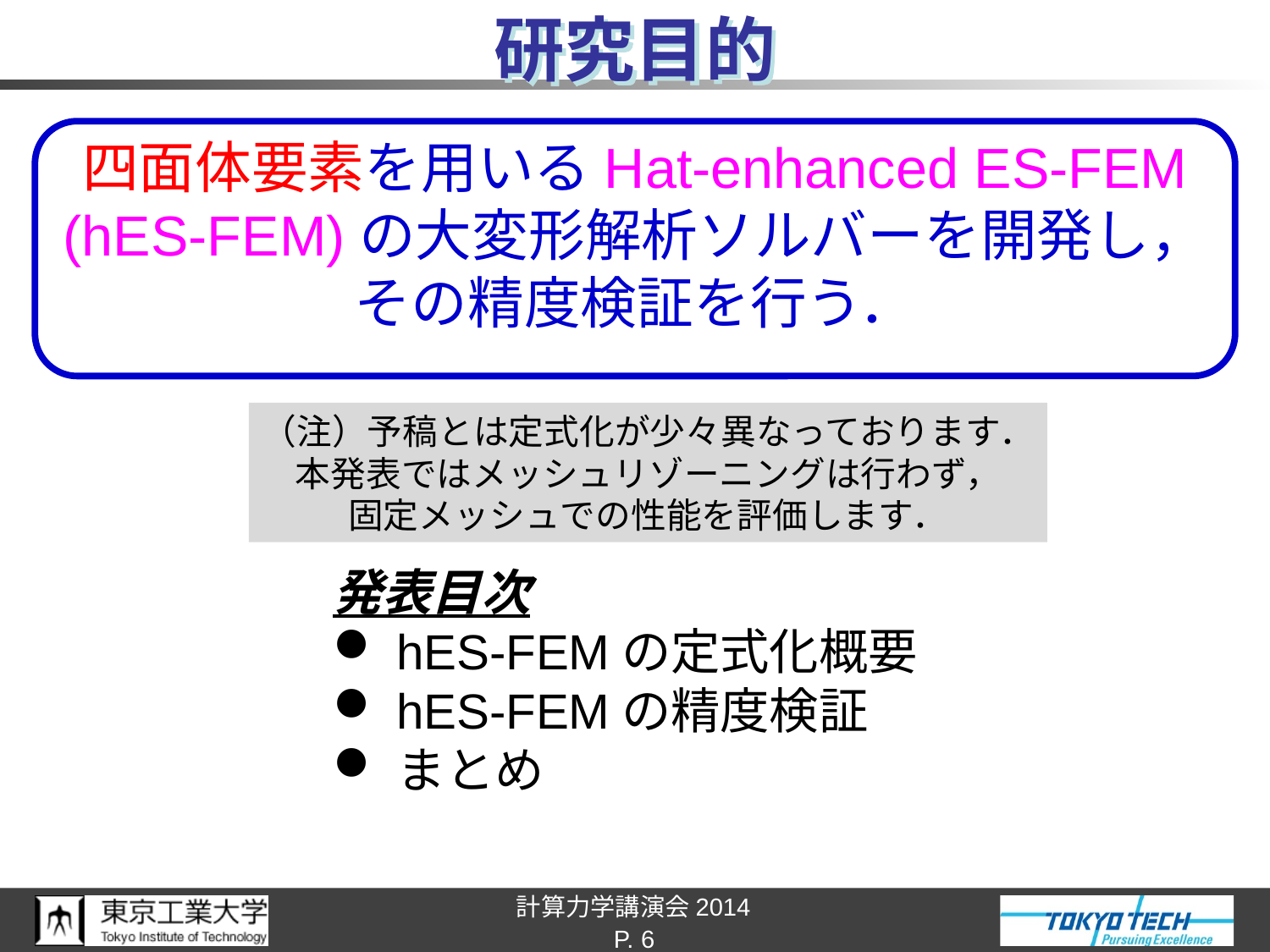

# 研究目的
四面体要素を用いるHat-enhanced ES-FEM
(hES-FEM)の大変形解析ソルバーを開発し，
その精度検証を行う．

（注）予稿とは定式化が少々異なっております．
本発表ではメッシュリゾーニングは行わず，
固定メッシュでの性能を評価します．
発表目次
hES-FEMの定式化概要
hES-FEMの精度検証
まとめ
P. 6